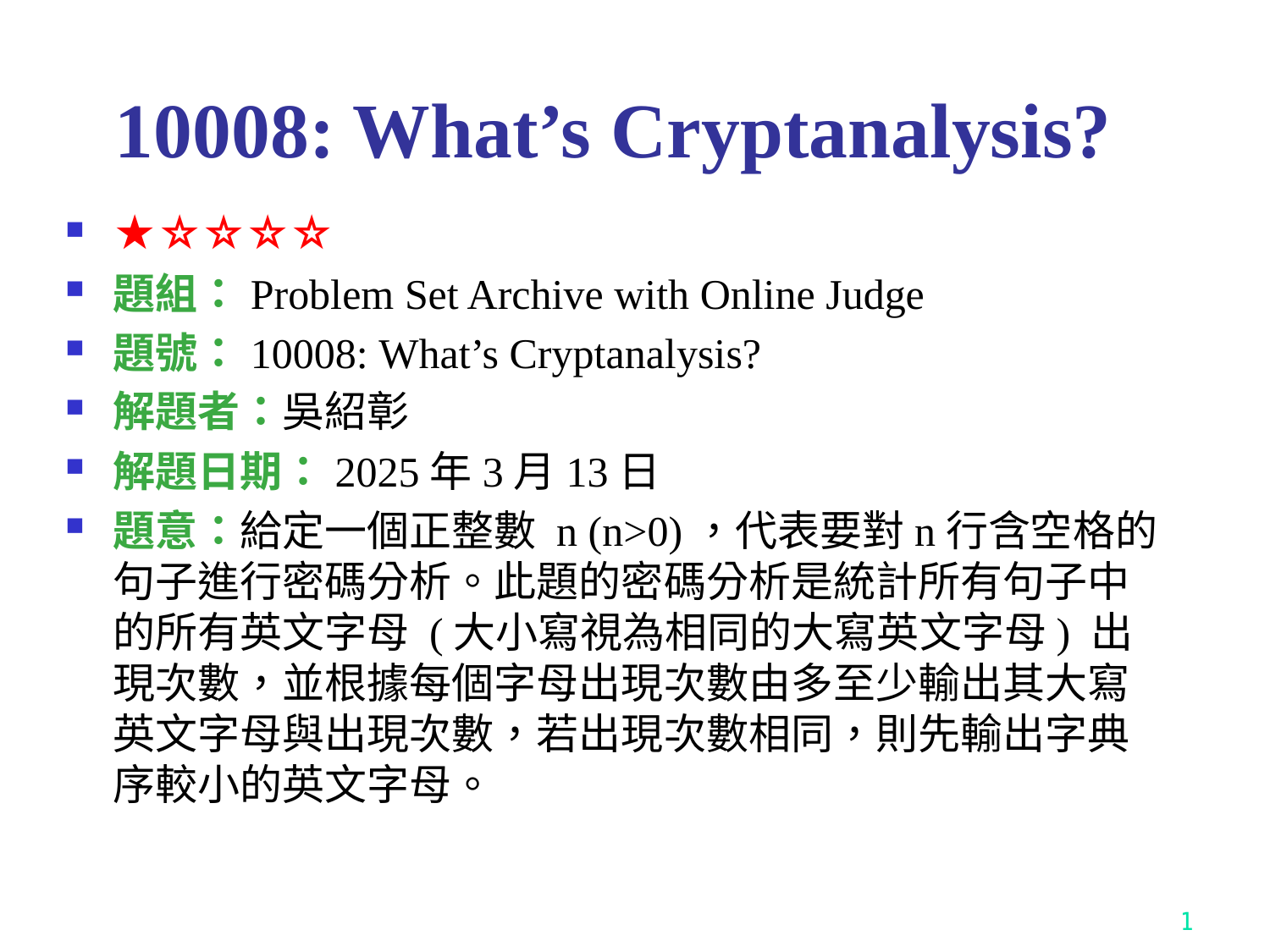

# 10008: What’s Cryptanalysis?
★☆☆☆☆
題組：Problem Set Archive with Online Judge
題號：10008: What’s Cryptanalysis?
解題者：吳紹彰
解題日期：2025年3月13日
題意：給定一個正整數 n (n>0)，代表要對n行含空格的句子進行密碼分析。此題的密碼分析是統計所有句子中的所有英文字母 (大小寫視為相同的大寫英文字母) 出現次數，並根據每個字母出現次數由多至少輸出其大寫英文字母與出現次數，若出現次數相同，則先輸出字典序較小的英文字母。
1